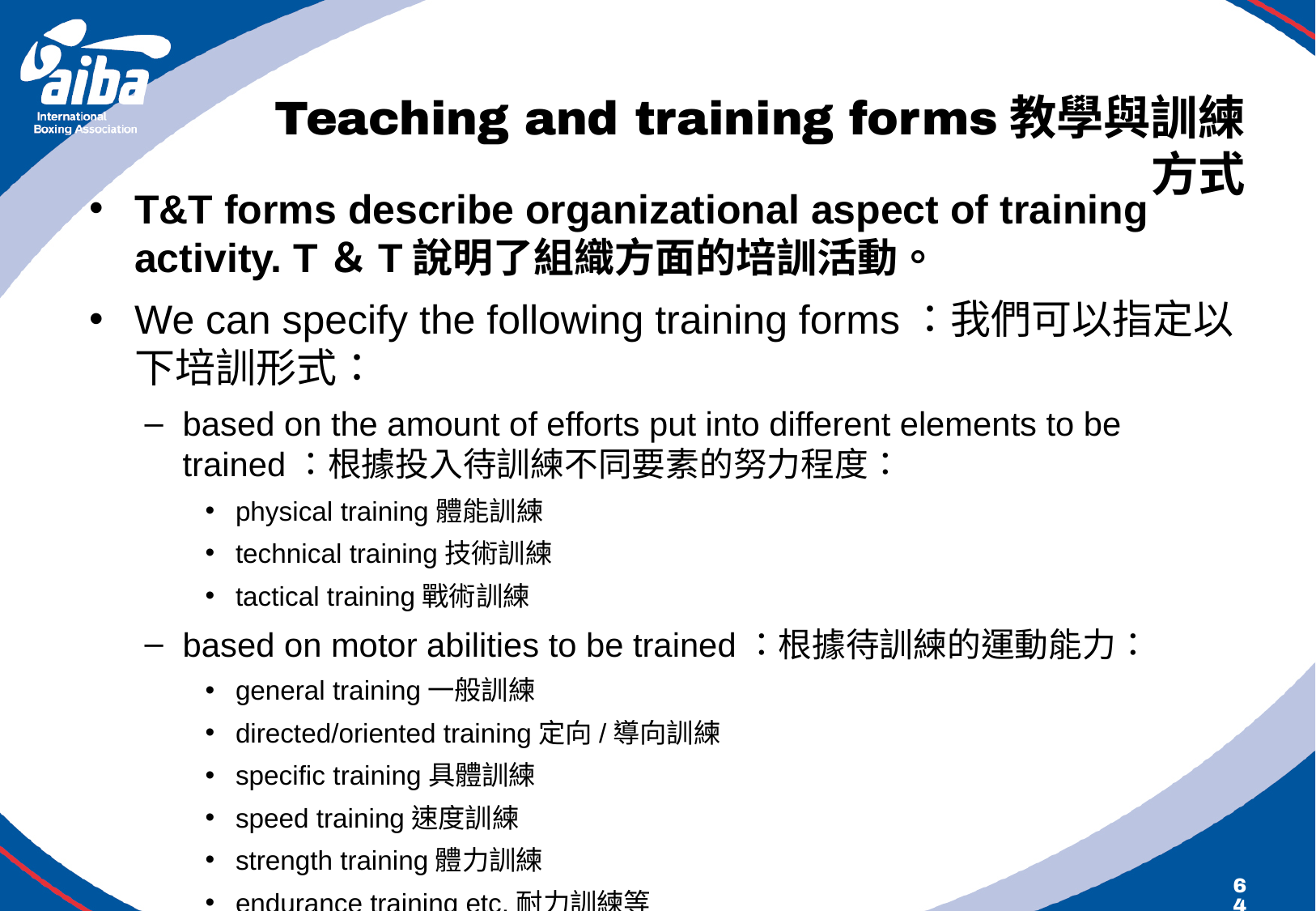

# Teaching and training forms教學與訓練方式
T&T forms describe organizational aspect of training activity. T＆T說明了組織方面的培訓活動。
We can specify the following training forms：我們可以指定以下培訓形式：
based on the amount of efforts put into different elements to be trained：根據投入待訓練不同要素的努力程度：
physical training體能訓練
technical training技術訓練
tactical training戰術訓練
based on motor abilities to be trained：根據待訓練的運動能力：
general training一般訓練
directed/oriented training定向/導向訓練
specific training具體訓練
speed training速度訓練
strength training體力訓練
endurance training etc.耐力訓練等
64